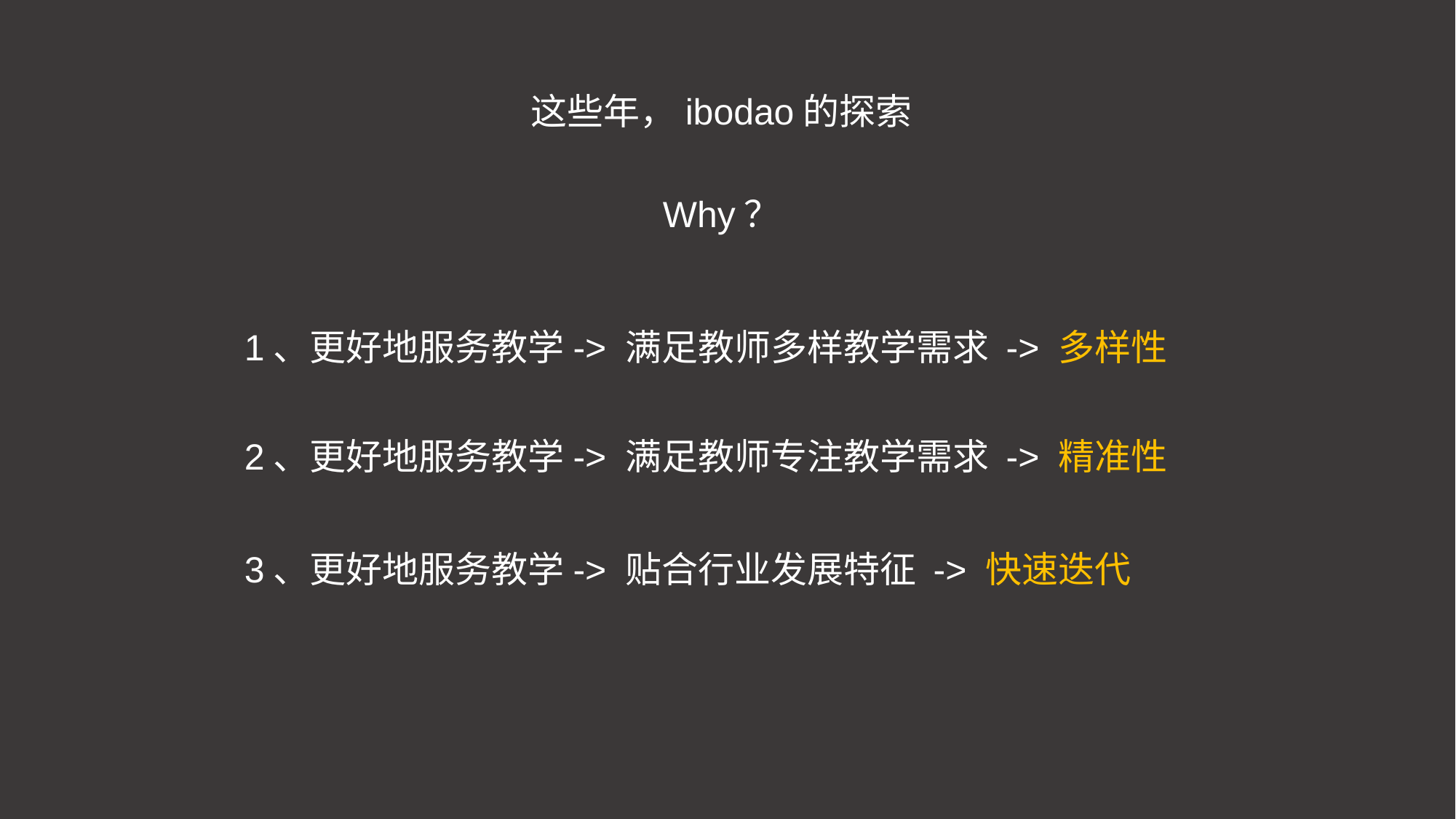

# 这些年，ibodao的探索
Why？
1、更好地服务教学-> 满足教师多样教学需求 -> 多样性
2、更好地服务教学-> 满足教师专注教学需求 -> 精准性
3、更好地服务教学-> 贴合行业发展特征 -> 快速迭代